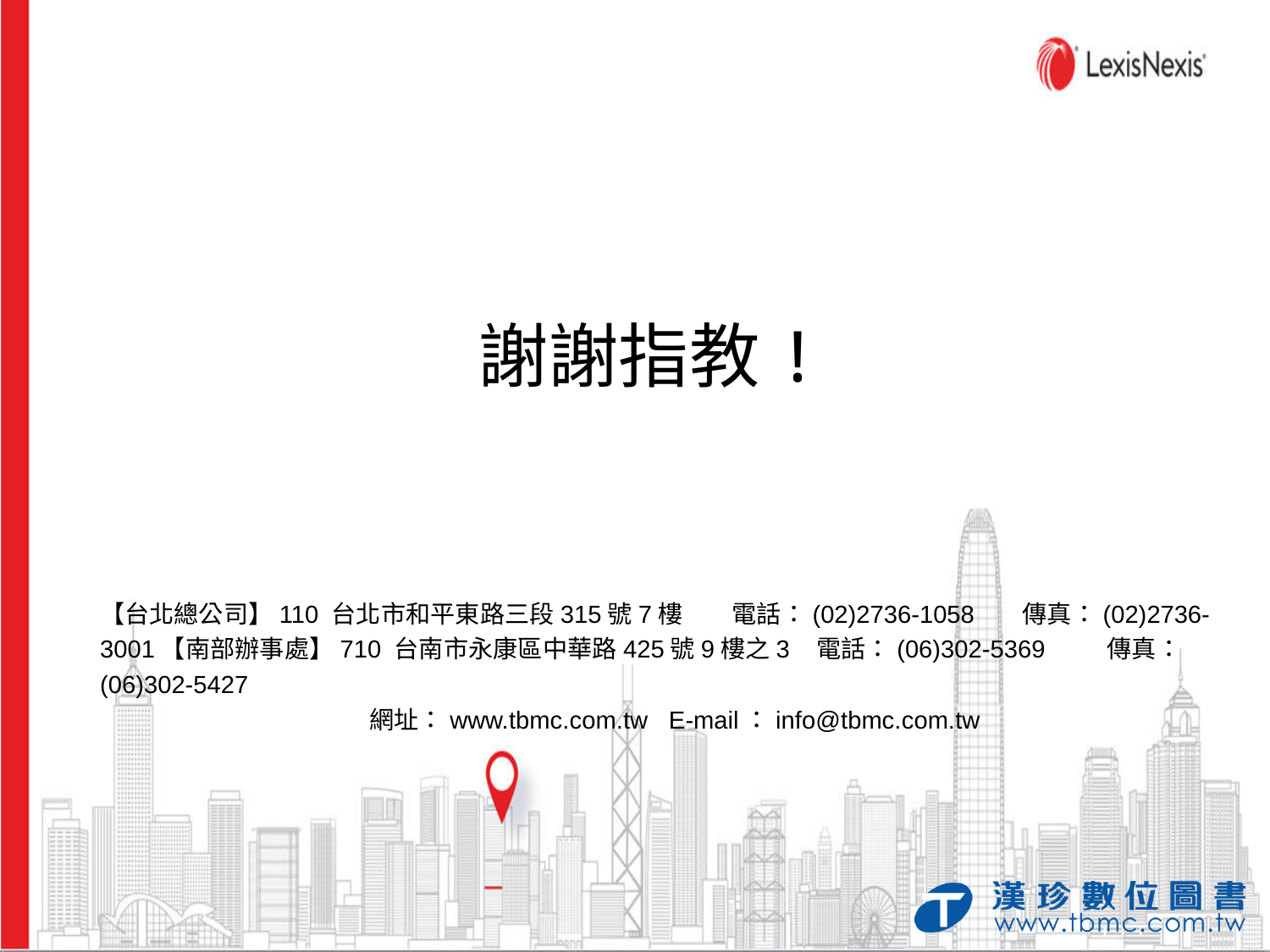

謝謝指教!
# 【台北總公司】110 台北市和平東路三段315號7樓         電話：(02)2736-1058      傳真：(02)2736-3001【南部辦事處】710 台南市永康區中華路425號9樓之3   電話：(06)302-5369        傳真：(06)302-5427
  網址：www.tbmc.com.tw   E-mail：info@tbmc.com.tw